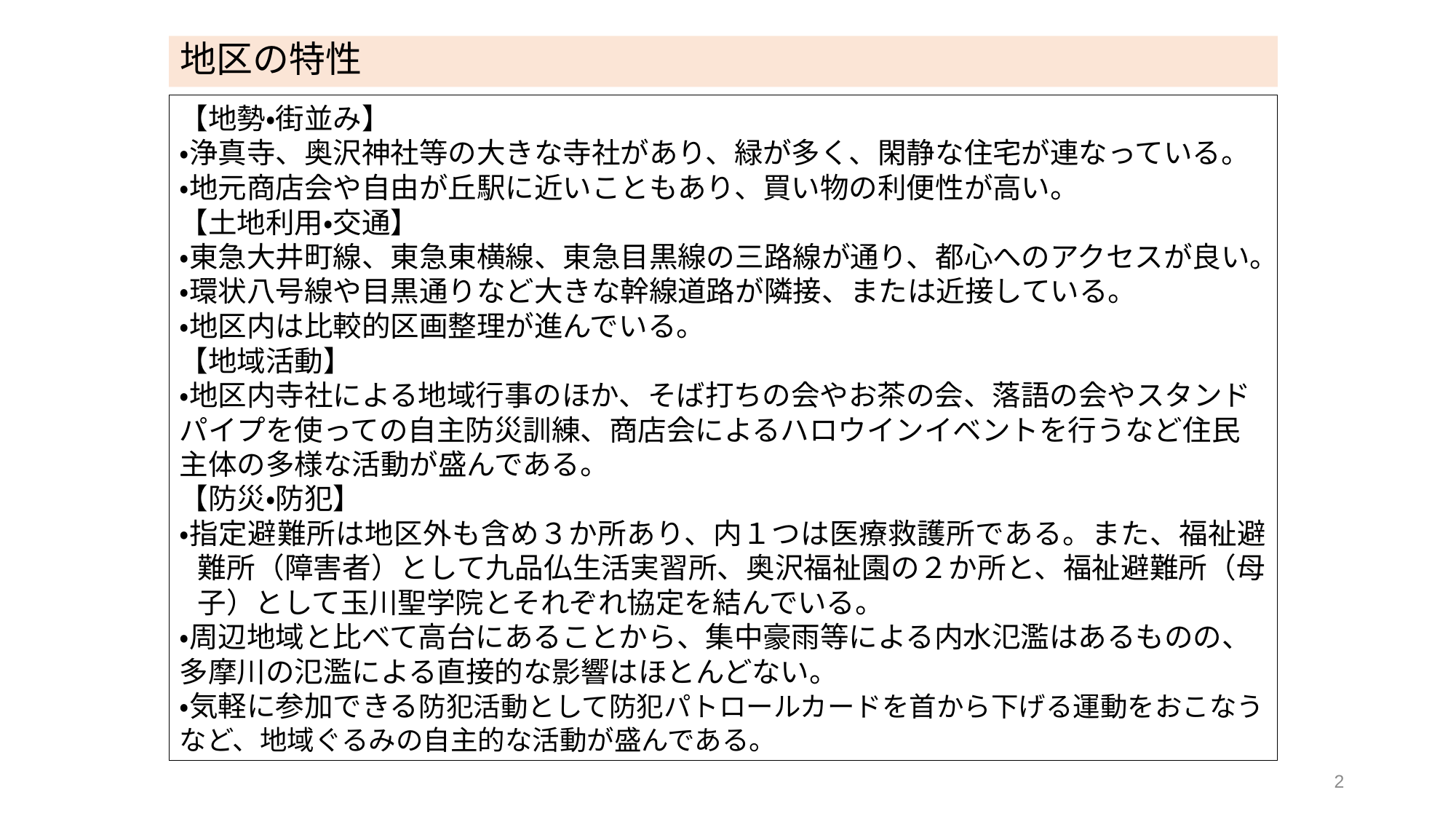

# 地区の特性
【地勢・街並み】
・浄真寺、奥沢神社等の大きな寺社があり、緑が多く、閑静な住宅が連なっている。
・地元商店会や自由が丘駅に近いこともあり、買い物の利便性が高い。
【土地利用・交通】
・東急大井町線、東急東横線、東急目黒線の三路線が通り、都心へのアクセスが良い。
・環状八号線や目黒通りなど大きな幹線道路が隣接、または近接している。
・地区内は比較的区画整理が進んでいる。
【地域活動】
・地区内寺社による地域行事のほか、そば打ちの会やお茶の会、落語の会やスタンドパイプを使っての自主防災訓練、商店会によるハロウインイベントを行うなど住民主体の多様な活動が盛んである。
【防災・防犯】
・指定避難所は地区外も含め３か所あり、内１つは医療救護所である。また、福祉避難所（障害者）として九品仏生活実習所、奥沢福祉園の２か所と、福祉避難所（母子）として玉川聖学院とそれぞれ協定を結んでいる。
・周辺地域と比べて高台にあることから、集中豪雨等による内水氾濫はあるものの、多摩川の氾濫による直接的な影響はほとんどない。
・気軽に参加できる防犯活動として防犯パトロールカードを首から下げる運動をおこなうなど、地域ぐるみの自主的な活動が盛んである。
2